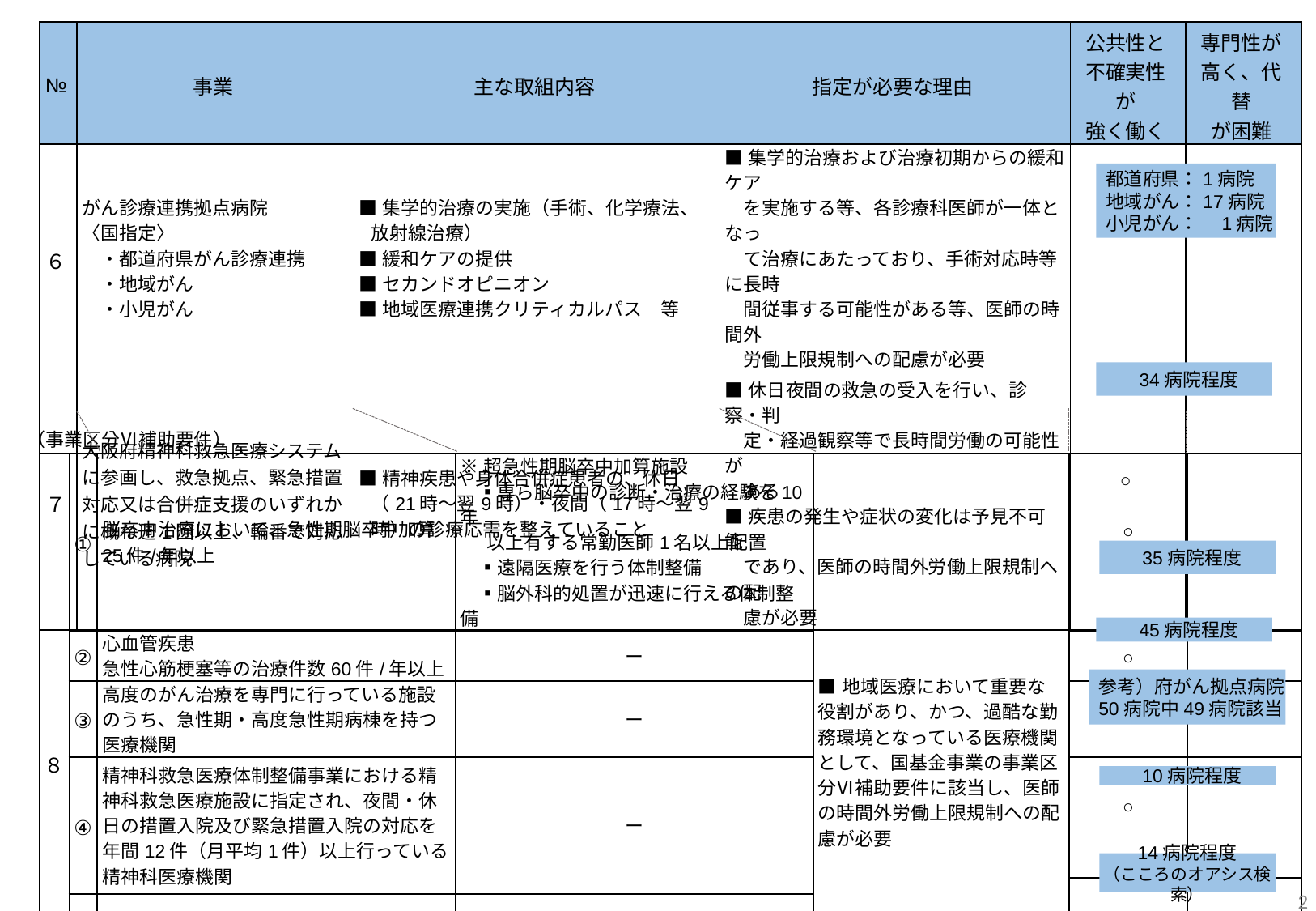

| № | 事業 | 主な取組内容 | 指定が必要な理由 | 公共性と 不確実性が 強く働く | 専門性が 高く、代替 が困難 |
| --- | --- | --- | --- | --- | --- |
| ６ | がん診療連携拠点病院 〈国指定〉 　・都道府県がん診療連携 　・地域がん 　・小児がん | ■集学的治療の実施（手術、化学療法、放射線治療） ■緩和ケアの提供 ■セカンドオピニオン ■地域医療連携クリティカルパス　等 | ■集学的治療および治療初期からの緩和ケア 　を実施する等、各診療科医師が一体となっ 　て治療にあたっており、手術対応時等に長時 　間従事する可能性がある等、医師の時間外 　労働上限規制への配慮が必要 | ○ | ○ |
| ７ | 大阪府精神科救急医療システムに参画し、救急拠点、緊急措置対応又は合併症支援のいずれかに概ね週1回以上、輪番で対応している病院 | ■精神疾患や身体合併症患者の、休日（21時～翌9時）・夜間（17時～翌9時）の診療応需を整えていること | ■休日夜間の救急の受入を行い、診察・判　 　定・経過観察等で長時間労働の可能性が 　ある ■疾患の発生や症状の変化は予見不可能 　であり、医師の時間外労働上限規制への配 　慮が必要 | ○ |  |
都道府県：1病院
地域がん：17病院
小児がん：　1病院
34病院程度
（事業区分Ⅵ補助要件）
| ８ | ① | 脳卒中治療において、急性期脳卒中加算 25件/年以上 | ※超急性期脳卒中加算施設 　▪専ら脳卒中の診断・治療の経験を10年 以上有する常勤医師1名以上配置 　▪遠隔医療を行う体制整備 　▪脳外科的処置が迅速に行える体制整備 | ■地域医療において重要な役割があり、かつ、過酷な勤務環境となっている医療機関として、国基金事業の事業区分Ⅵ補助要件に該当し、医師の時間外労働上限規制への配慮が必要 | ○ |  |
| --- | --- | --- | --- | --- | --- | --- |
|  | ② | 心血管疾患 急性心筋梗塞等の治療件数60件/年以上 | ー |  | ○ |  |
|  | ③ | 高度のがん治療を専門に行っている施設のうち、急性期・高度急性期病棟を持つ医療機関 | ー |  | ○ | ○ |
|  | ④ | 精神科救急医療体制整備事業における精神科救急医療施設に指定され、夜間・休日の措置入院及び緊急措置入院の対応を年間12件（月平均1件）以上行っている精神科医療機関 | ー |  | ○ |  |
|  |  |  |  |  | ○ |  |
|  | ⑤ | 児童精神科を行う病院 | ー |  |  |  |
35病院程度
45病院程度
参考）府がん拠点病院
50病院中49病院該当
10病院程度
14病院程度
（こころのオアシス検索）
2